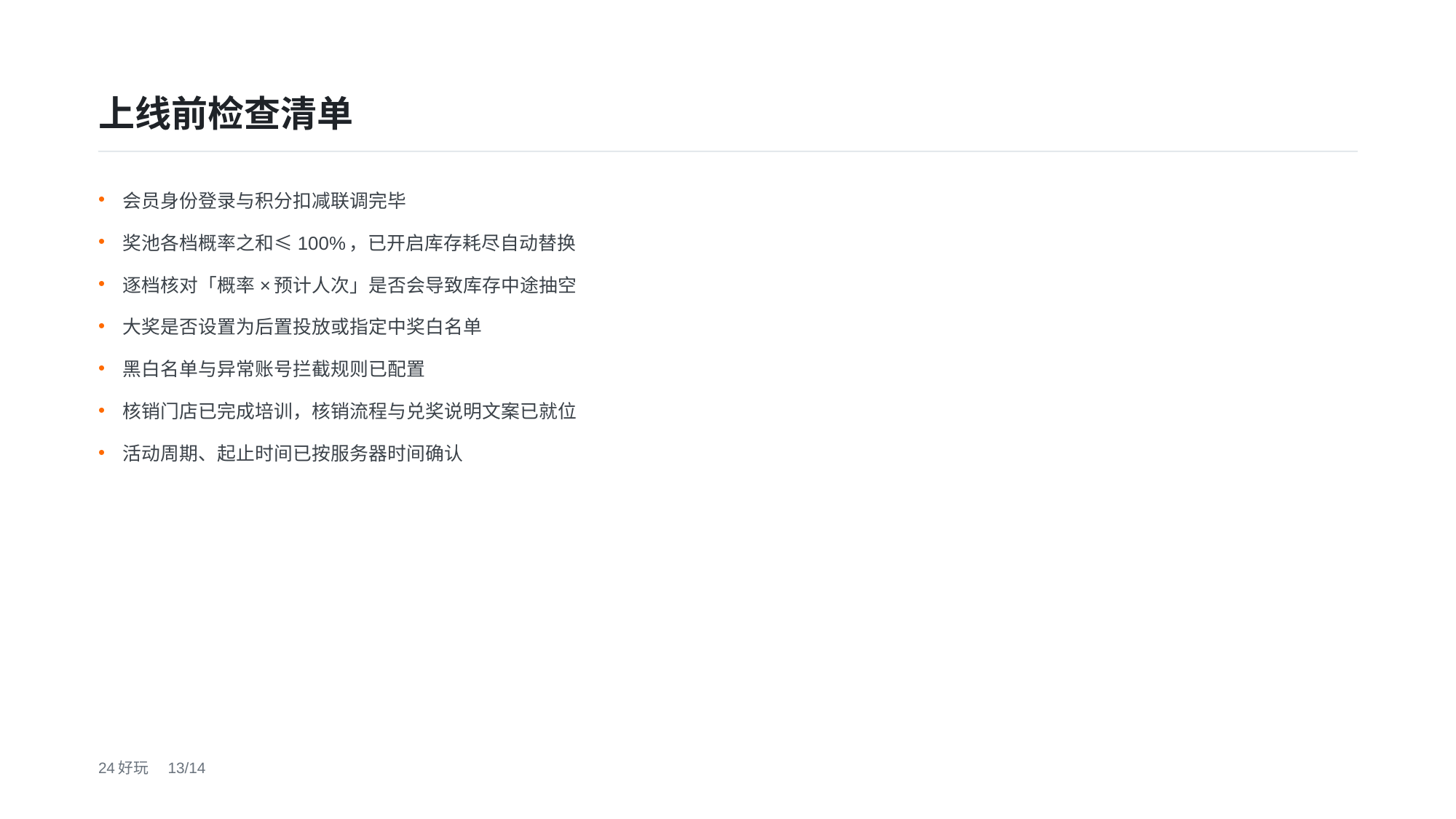

上线前检查清单

会员身份登录与积分扣减联调完毕
奖池各档概率之和≤100%，已开启库存耗尽自动替换
逐档核对「概率×预计人次」是否会导致库存中途抽空
大奖是否设置为后置投放或指定中奖白名单
黑白名单与异常账号拦截规则已配置
核销门店已完成培训，核销流程与兑奖说明文案已就位
活动周期、起止时间已按服务器时间确认
24好玩　13/14